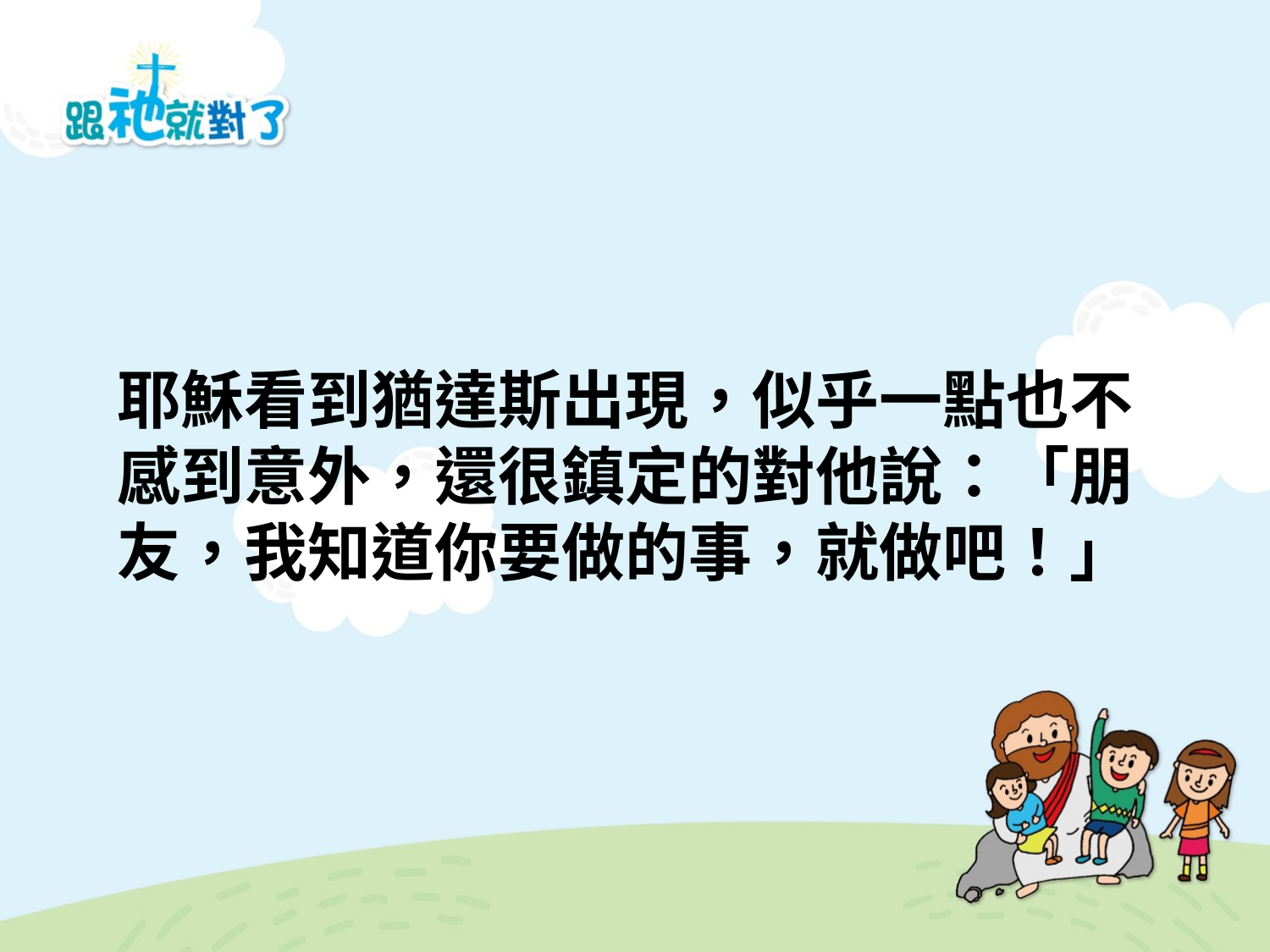

耶穌看到猶達斯出現，似乎一點也不感到意外，還很鎮定的對他說：「朋友，我知道你要做的事，就做吧！」